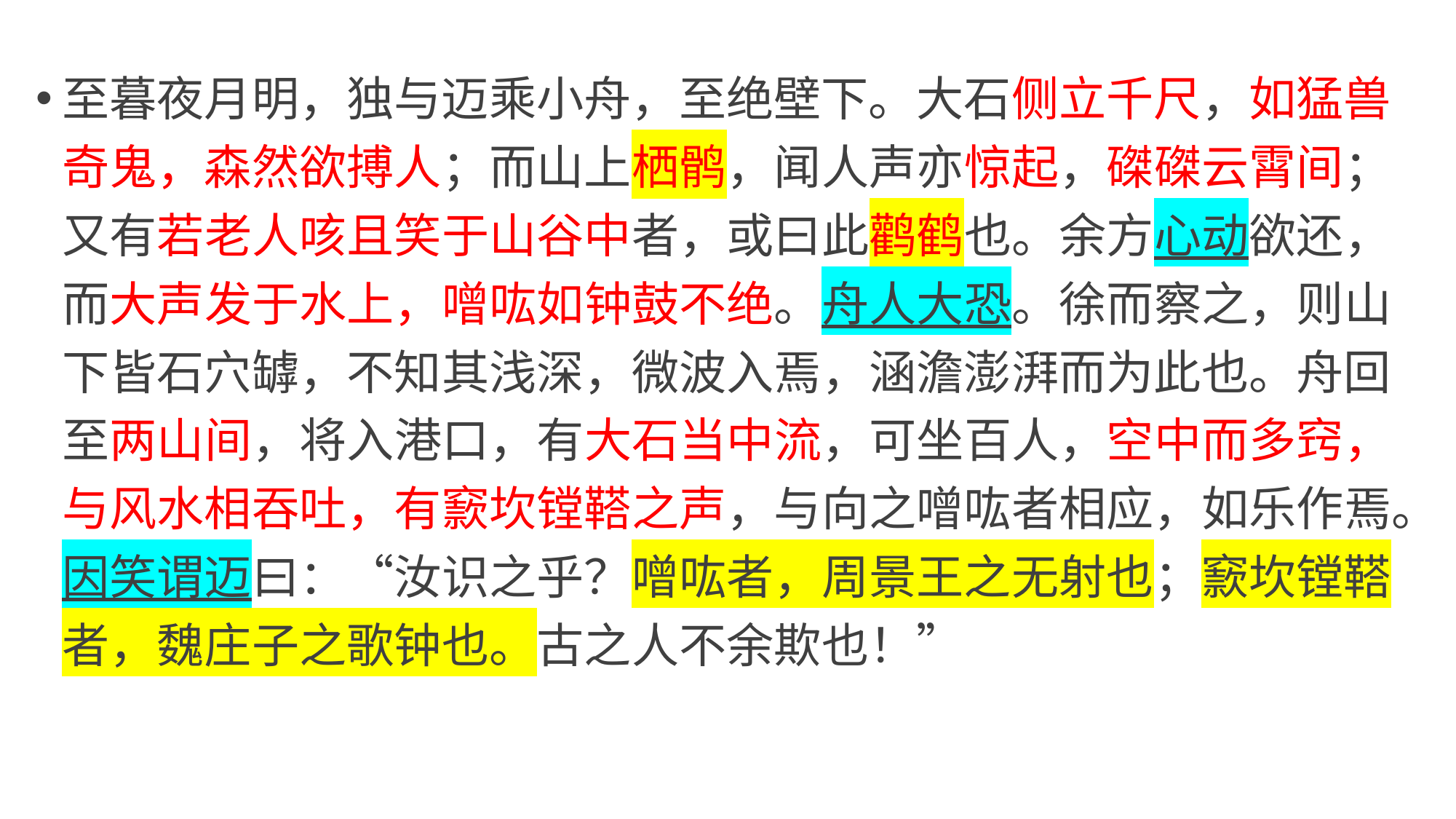

至暮夜月明，独与迈乘小舟，至绝壁下。大石侧立千尺，如猛兽奇鬼，森然欲搏人；而山上栖鹘，闻人声亦惊起，磔磔云霄间；又有若老人咳且笑于山谷中者，或曰此鹳鹤也。余方心动欲还，而大声发于水上，噌吰如钟鼓不绝。舟人大恐。徐而察之，则山下皆石穴罅，不知其浅深，微波入焉，涵澹澎湃而为此也。舟回至两山间，将入港口，有大石当中流，可坐百人，空中而多窍，与风水相吞吐，有窾坎镗鞳之声，与向之噌吰者相应，如乐作焉。因笑谓迈曰：“汝识之乎？噌吰者，周景王之无射也；窾坎镗鞳者，魏庄子之歌钟也。古之人不余欺也！”